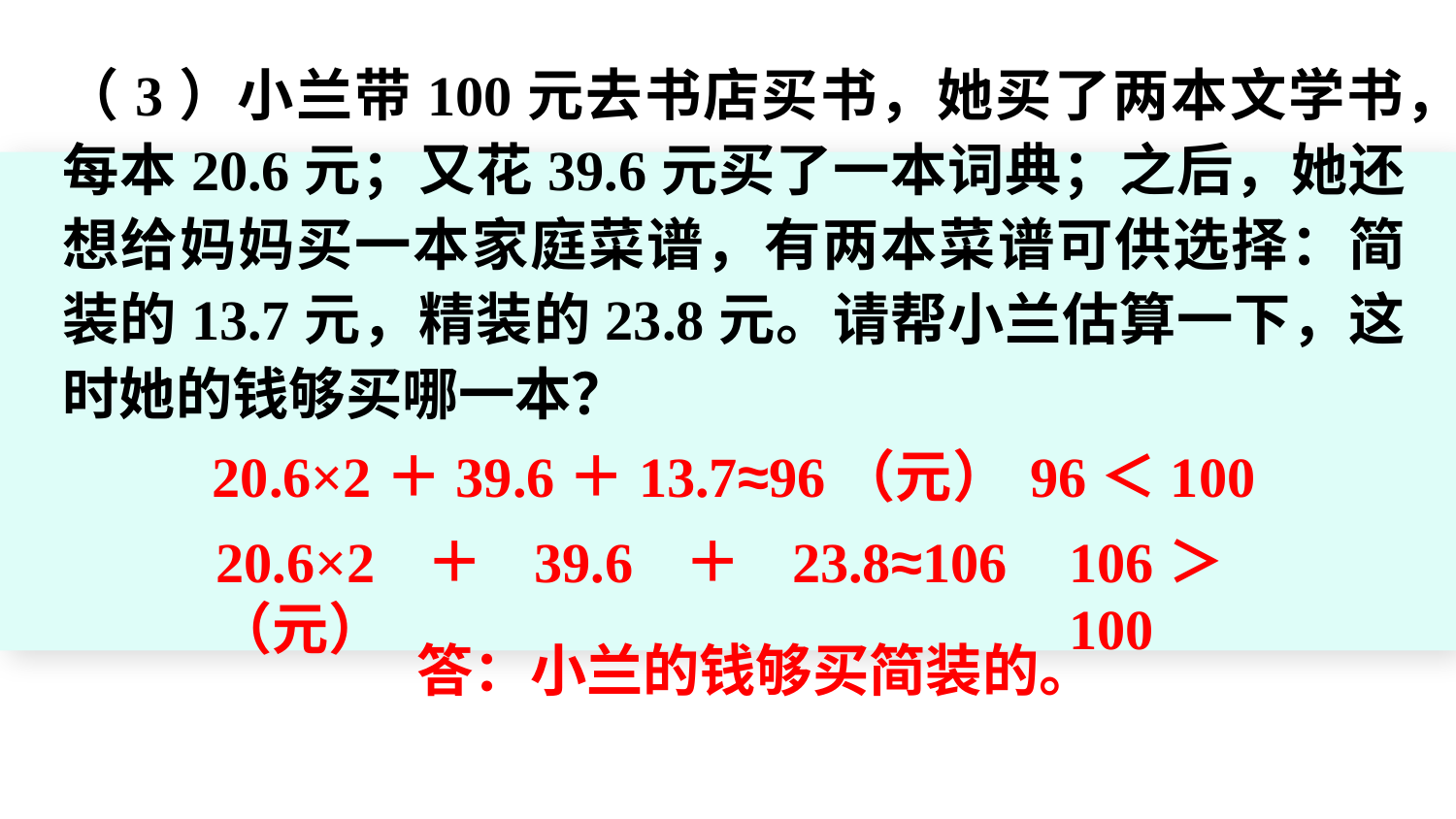

（3）小兰带100元去书店买书，她买了两本文学书，每本20.6元；又花39.6元买了一本词典；之后，她还想给妈妈买一本家庭菜谱，有两本菜谱可供选择：简装的13.7元，精装的23.8元。请帮小兰估算一下，这时她的钱够买哪一本？
20.6×2＋39.6＋13.7≈96（元）
96＜100
20.6×2＋39.6＋23.8≈106（元）
106＞100
答：小兰的钱够买简装的。